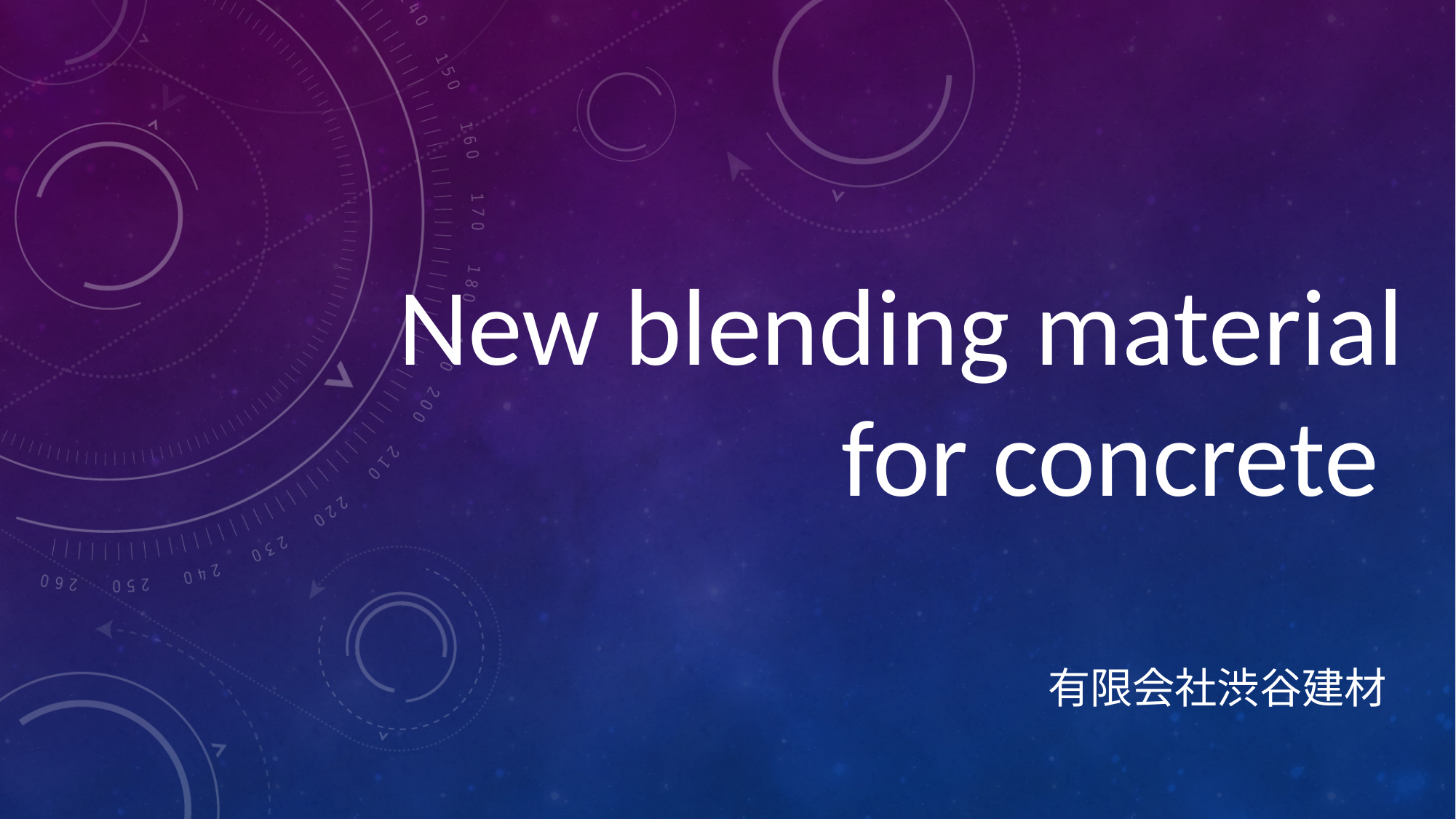

# New blending material for concrete

有限会社渋谷建材